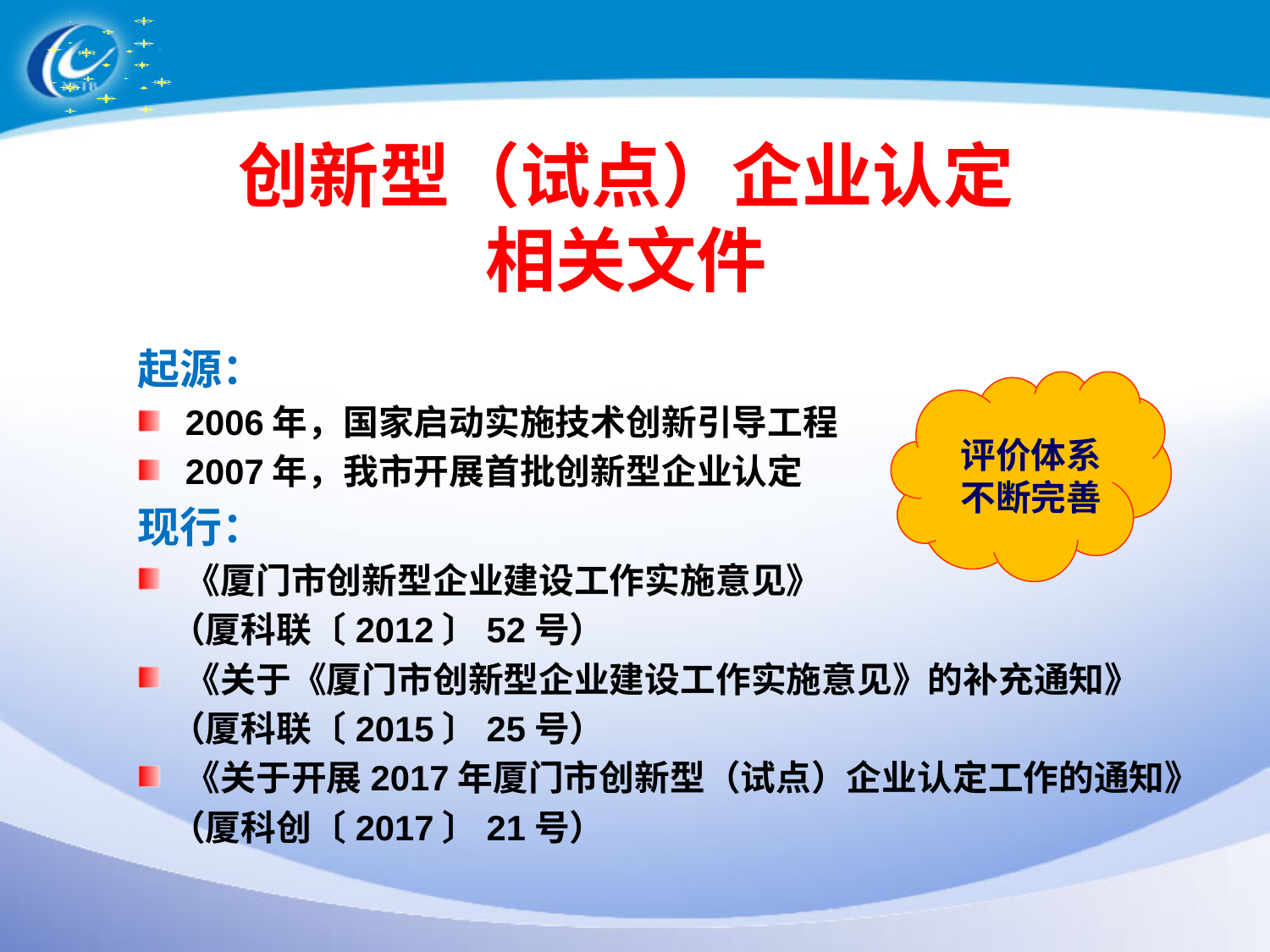

# 创新型（试点）企业认定 相关文件
起源：
2006年，国家启动实施技术创新引导工程
2007年，我市开展首批创新型企业认定
现行：
《厦门市创新型企业建设工作实施意见》
   （厦科联〔2012〕52号）
《关于《厦门市创新型企业建设工作实施意见》的补充通知》
   （厦科联〔2015〕25号）
《关于开展2017年厦门市创新型（试点）企业认定工作的通知》
   （厦科创〔2017〕21号）

评价体系不断完善